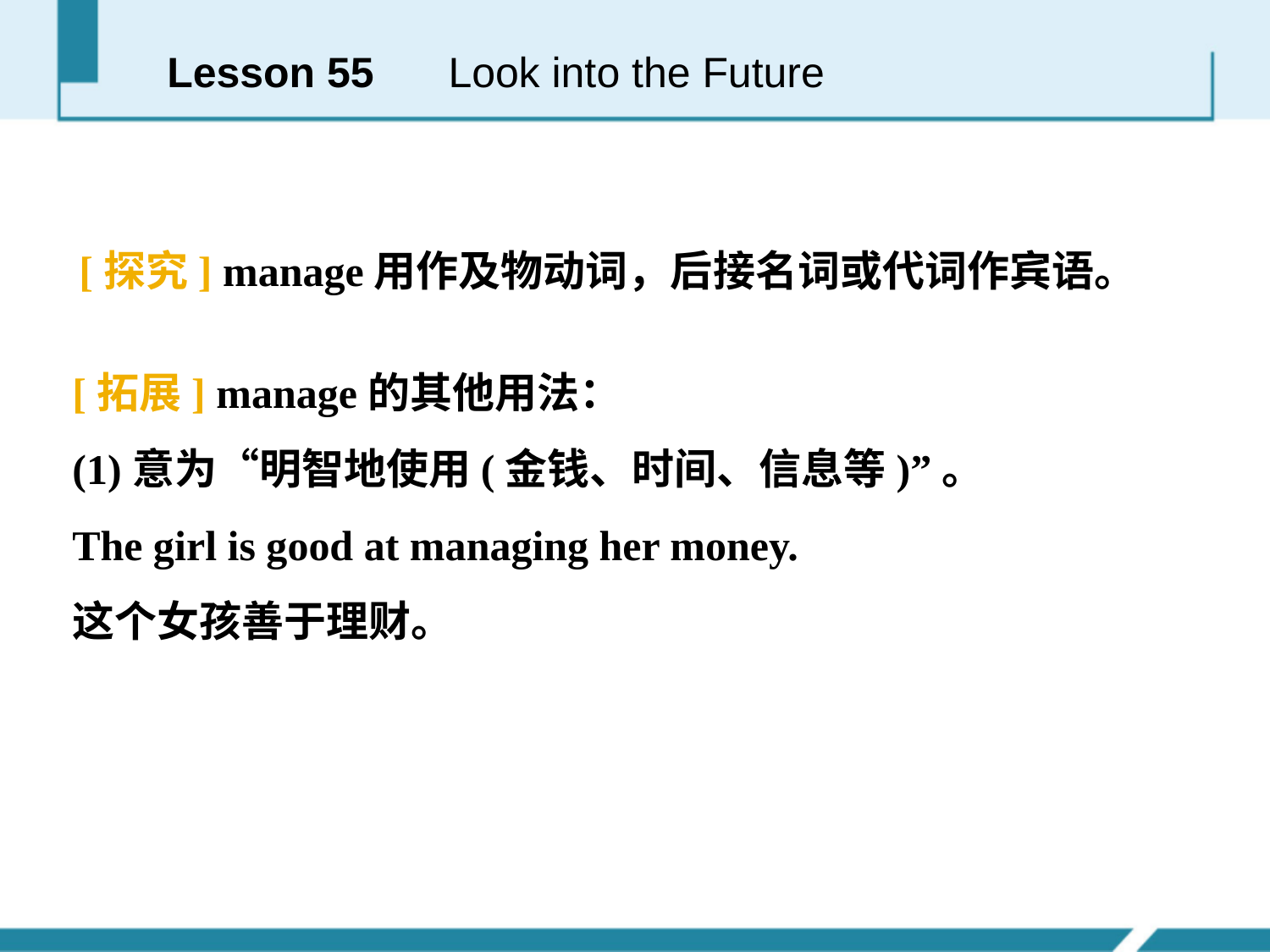

Lesson 55 　Look into the Future

[探究] manage用作及物动词，后接名词或代词作宾语。
[拓展] manage的其他用法：
(1)意为“明智地使用(金钱、时间、信息等)”。
The girl is good at managing her money.
这个女孩善于理财。